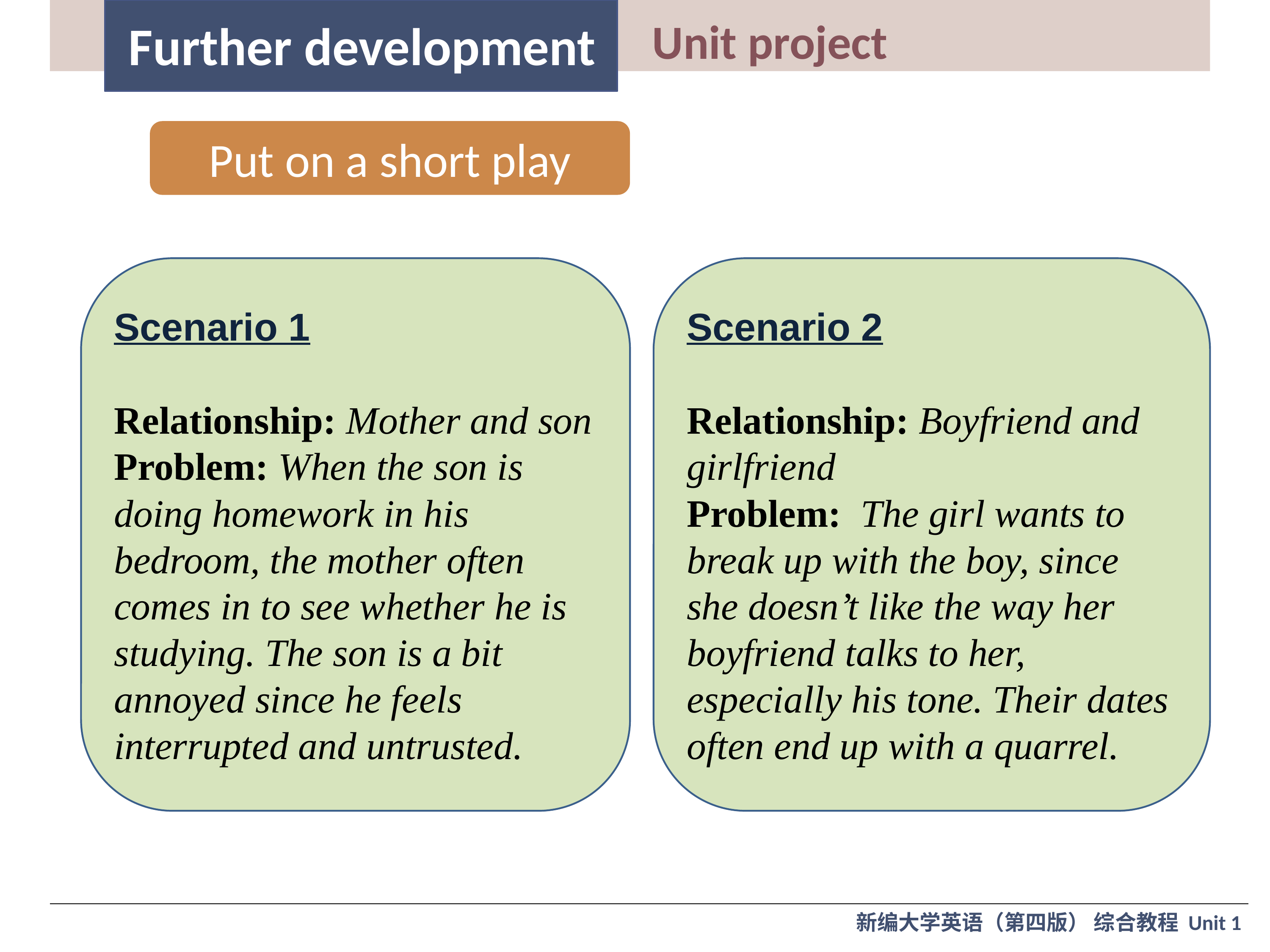

Unit project
Further development
Put on a short play
Scenario 1

Relationship: Mother and son
Problem: When the son is doing homework in his bedroom, the mother often comes in to see whether he is studying. The son is a bit annoyed since he feels
interrupted and untrusted.
Scenario 2

Relationship: Boyfriend and girlfriend
Problem:  The girl wants to
break up with the boy, since
she doesn’t like the way her
boyfriend talks to her, especially his tone. Their dates often end up with a quarrel.
新编大学英语（第四版） 综合教程 Unit 1